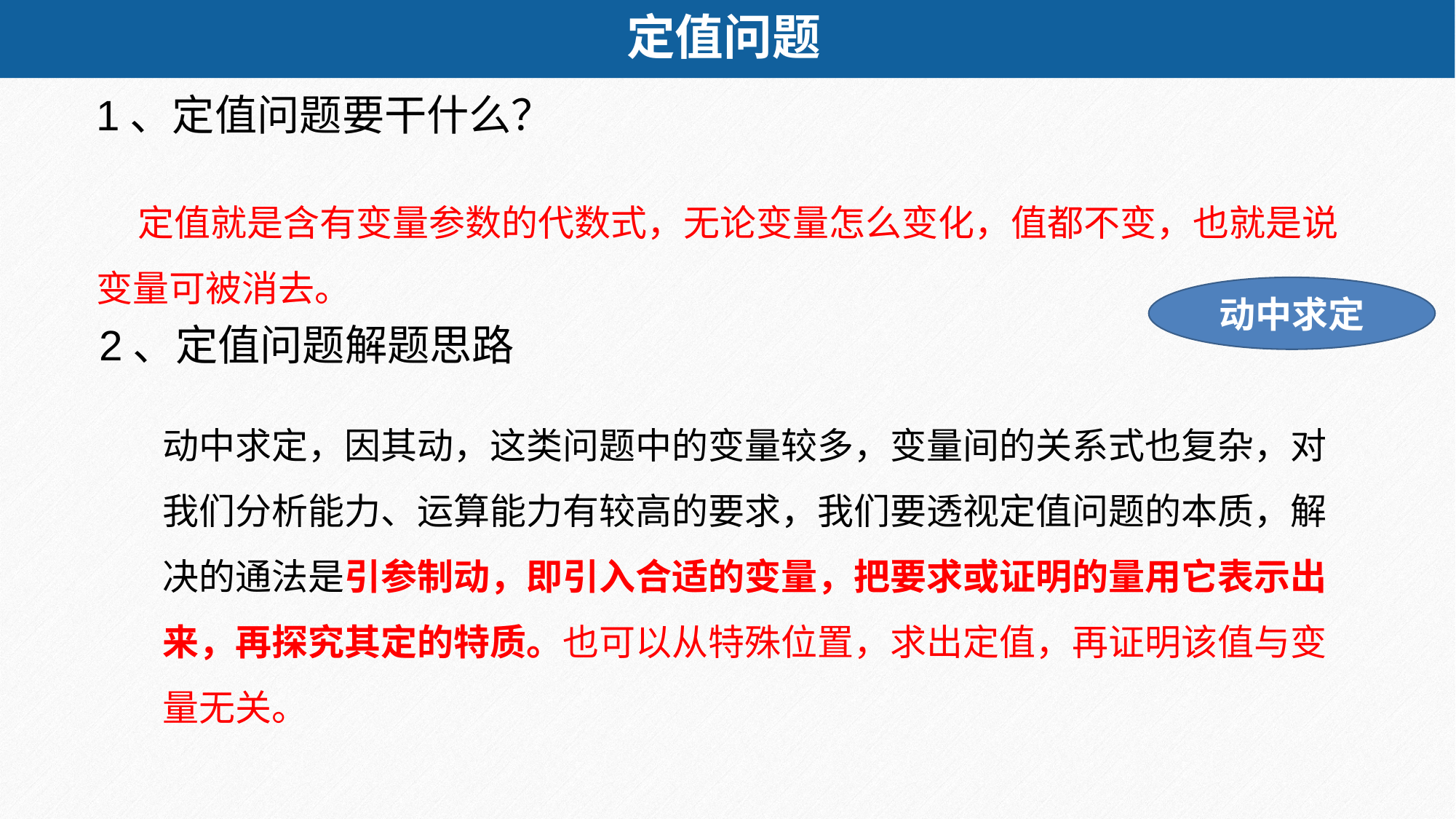

定值问题
1、定值问题要干什么？
    定值就是含有变量参数的代数式，无论变量怎么变化，值都不变，也就是说    变量可被消去。
动中求定
2、定值问题解题思路
动中求定，因其动，这类问题中的变量较多，变量间的关系式也复杂，对我们分析能力、运算能力有较高的要求，我们要透视定值问题的本质，解决的通法是引参制动，即引入合适的变量，把要求或证明的量用它表示出来，再探究其定的特质。也可以从特殊位置，求出定值，再证明该值与变量无关。